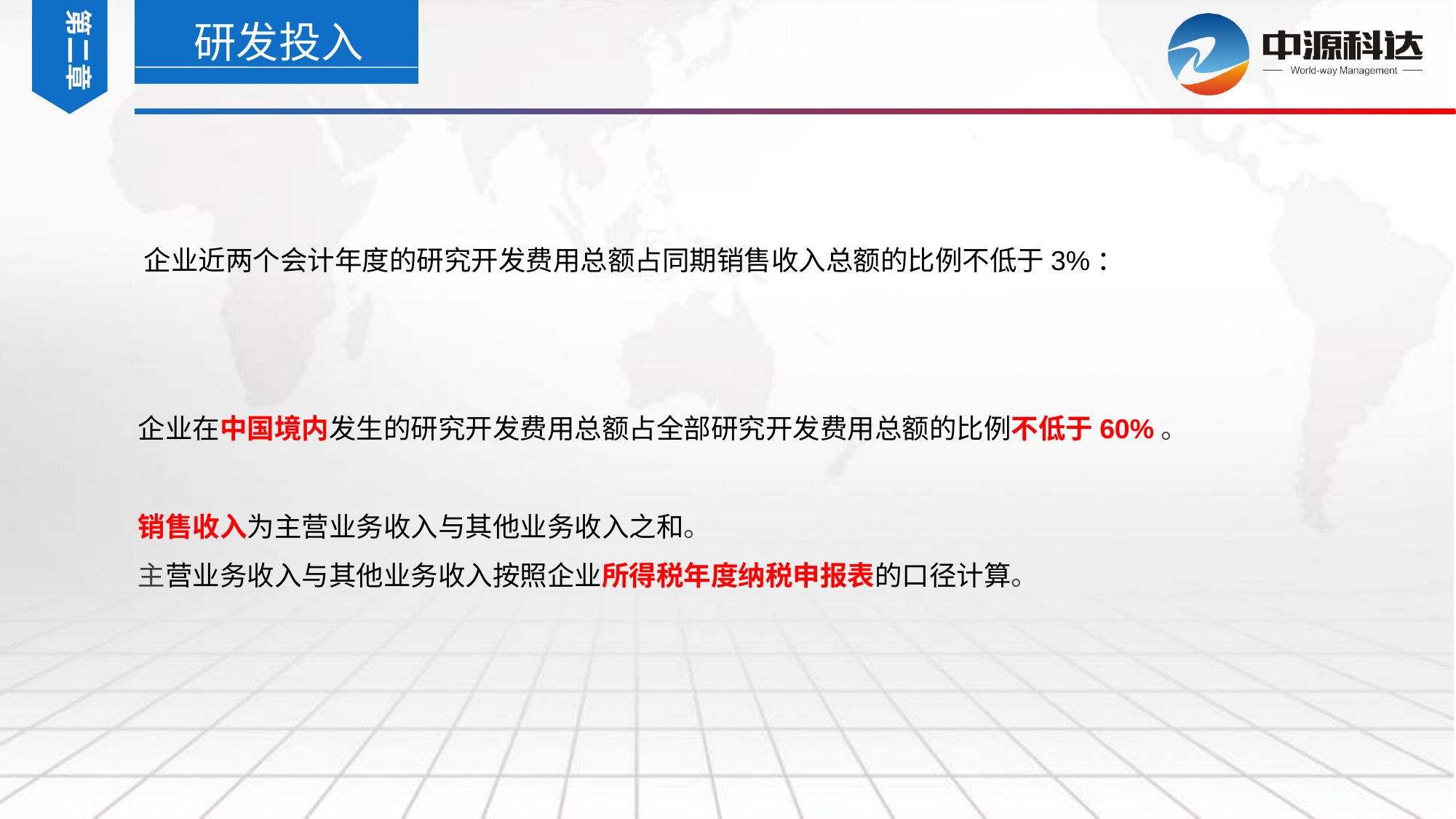

第二章
研发投入
企业近两个会计年度的研究开发费用总额占同期销售收入总额的比例不低于3%：
企业在中国境内发生的研究开发费用总额占全部研究开发费用总额的比例不低于60%。

销售收入为主营业务收入与其他业务收入之和。
主营业务收入与其他业务收入按照企业所得税年度纳税申报表的口径计算。